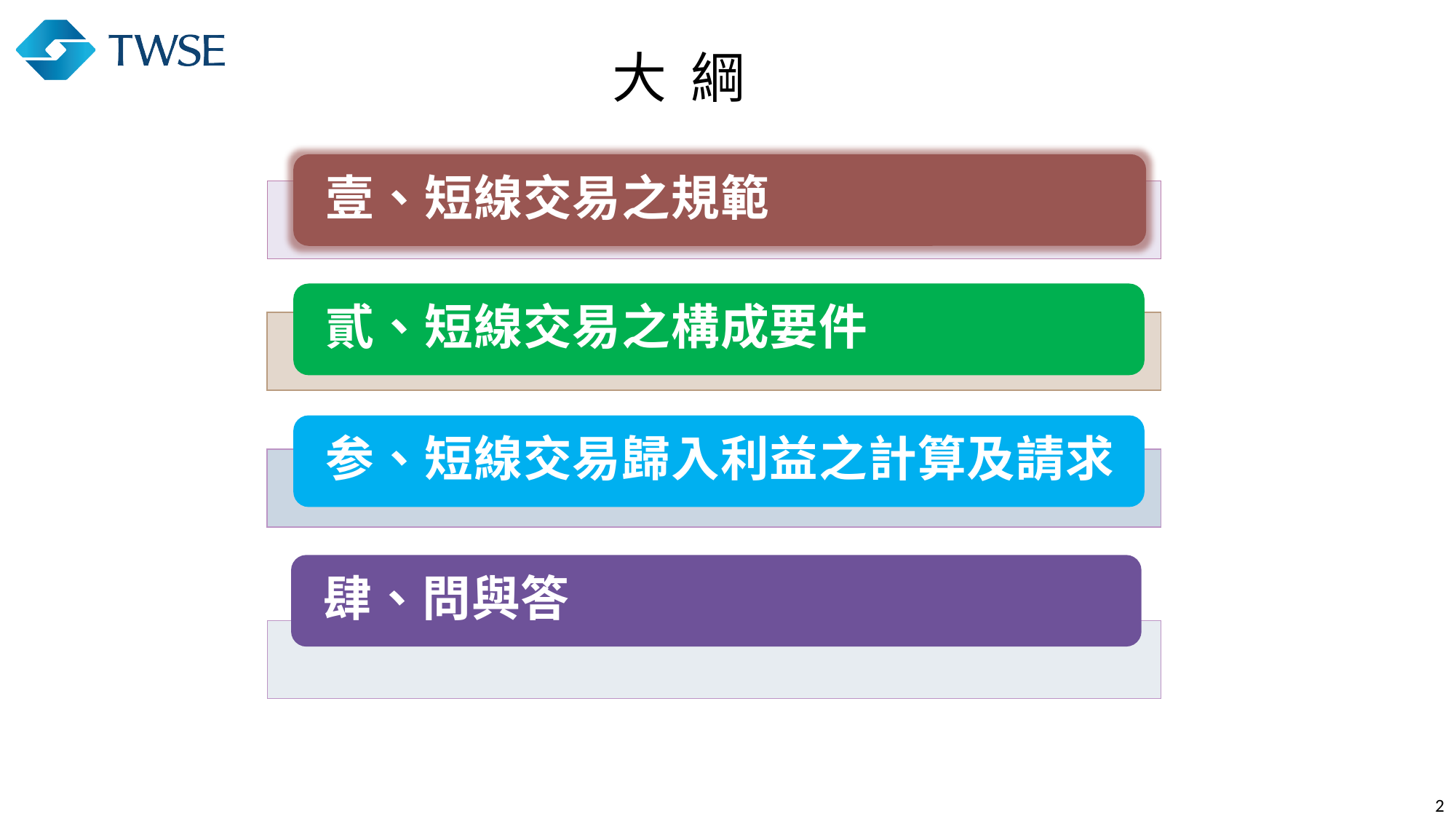

#
大  綱
壹、短線交易之規範
貳、短線交易之構成要件
参、短線交易歸入利益之計算及請求
肆、問與答

2